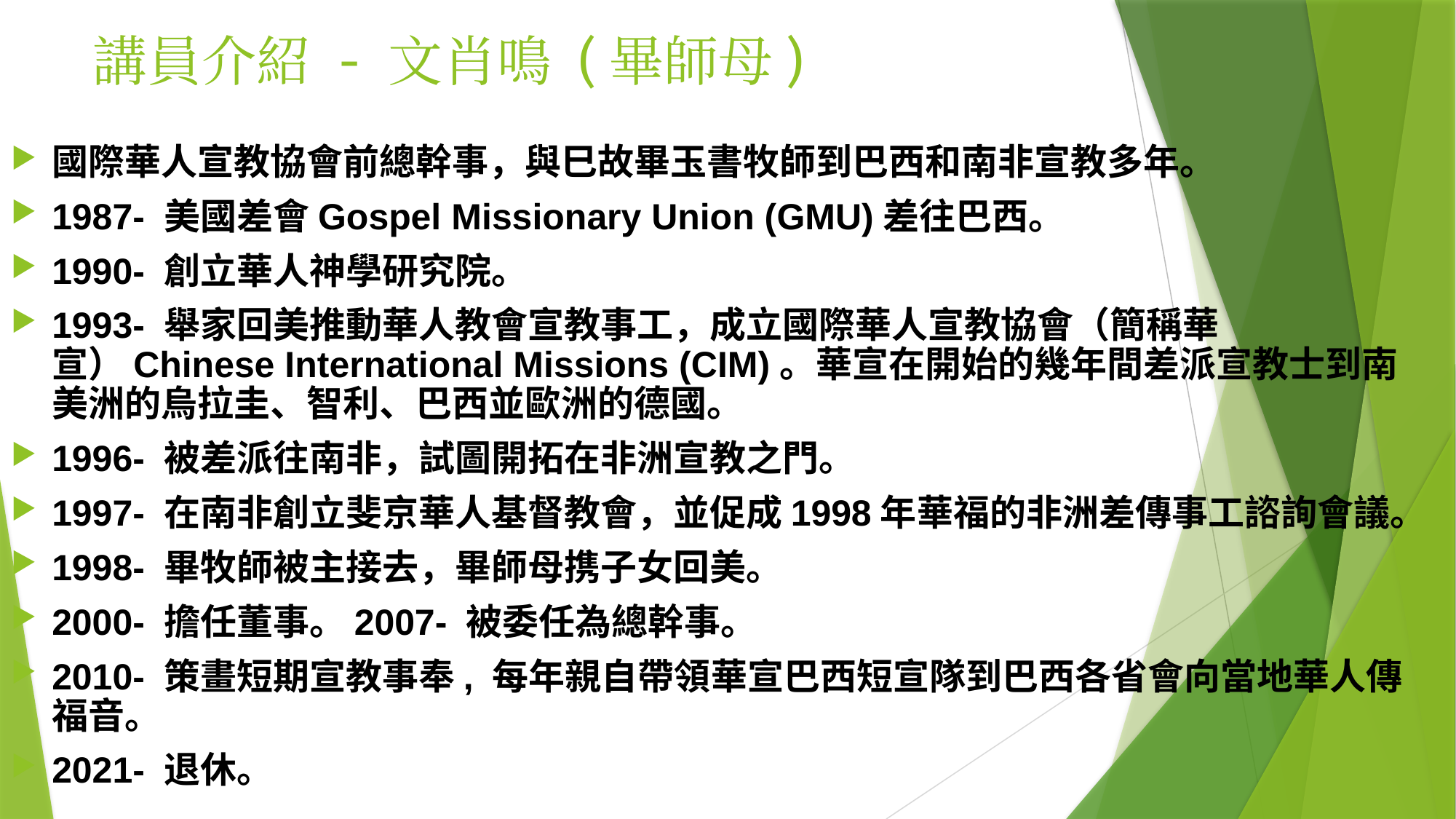

# 講員介紹 - 文肖鳴 (畢師母)
國際華人宣教協會前總幹事，與巳故畢玉書牧師到巴西和南非宣教多年。
1987- 美國差會Gospel Missionary Union (GMU)差往巴西。
1990- 創立華人神學研究院。
1993- 舉家回美推動華人教會宣教事工，成立國際華人宣教協會（簡稱華宣）Chinese International Missions (CIM)。華宣在開始的幾年間差派宣教士到南美洲的烏拉圭、智利、巴西並歐洲的德國。
1996- 被差派往南非，試圖開拓在非洲宣教之門。
1997- 在南非創立斐京華人基督教會，並促成1998年華福的非洲差傳事工諮詢會議。
1998- 畢牧師被主接去，畢師母携子女回美。
2000- 擔任董事。2007- 被委任為總幹事。
2010- 策畫短期宣教事奉, 每年親自帶領華宣巴西短宣隊到巴西各省會向當地華人傳福音。
2021- 退休。